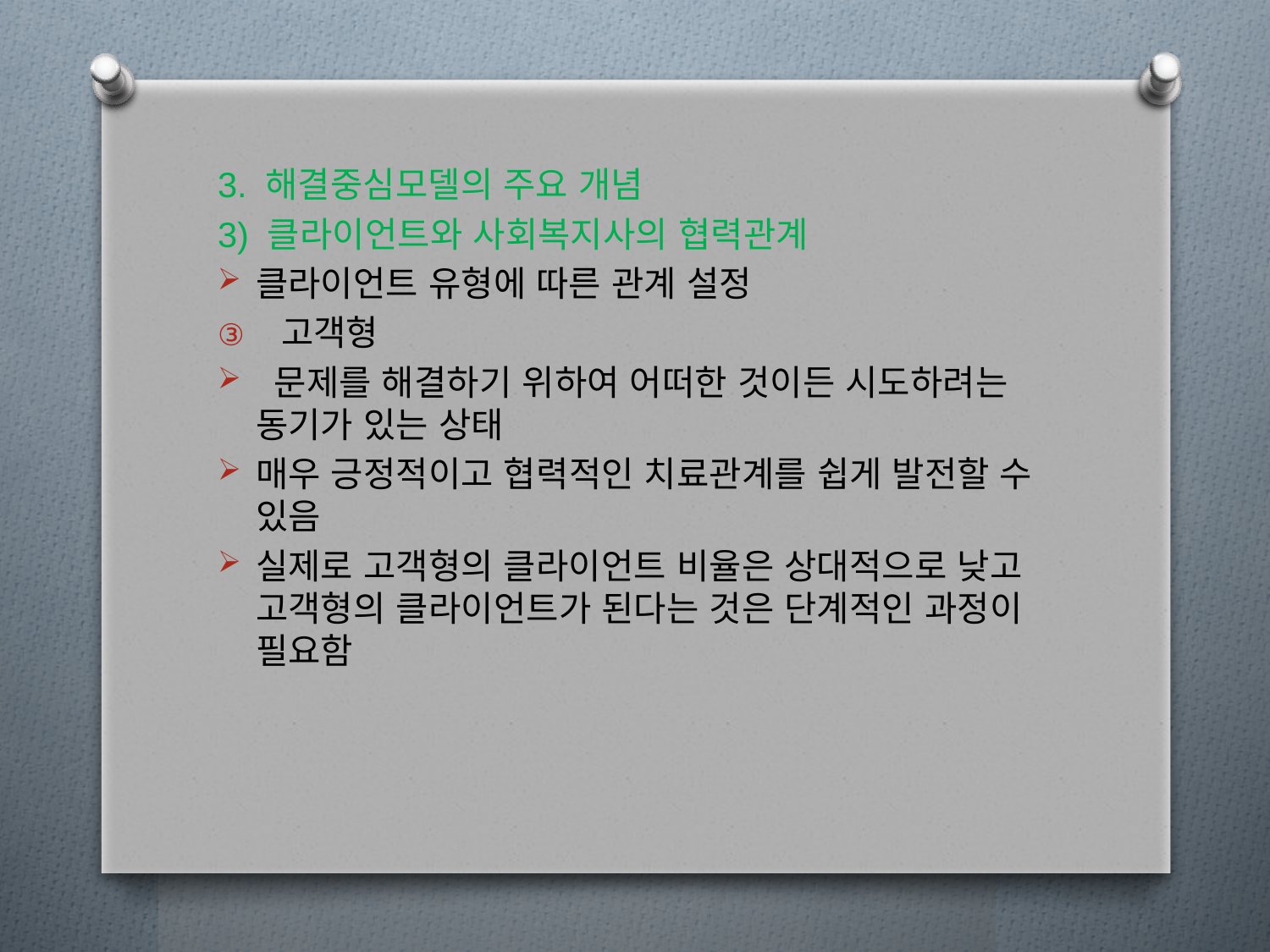

3. 해결중심모델의 주요 개념
3) 클라이언트와 사회복지사의 협력관계
클라이언트 유형에 따른 관계 설정
고객형
 문제를 해결하기 위하여 어떠한 것이든 시도하려는 동기가 있는 상태
매우 긍정적이고 협력적인 치료관계를 쉽게 발전할 수 있음
실제로 고객형의 클라이언트 비율은 상대적으로 낮고 고객형의 클라이언트가 된다는 것은 단계적인 과정이 필요함